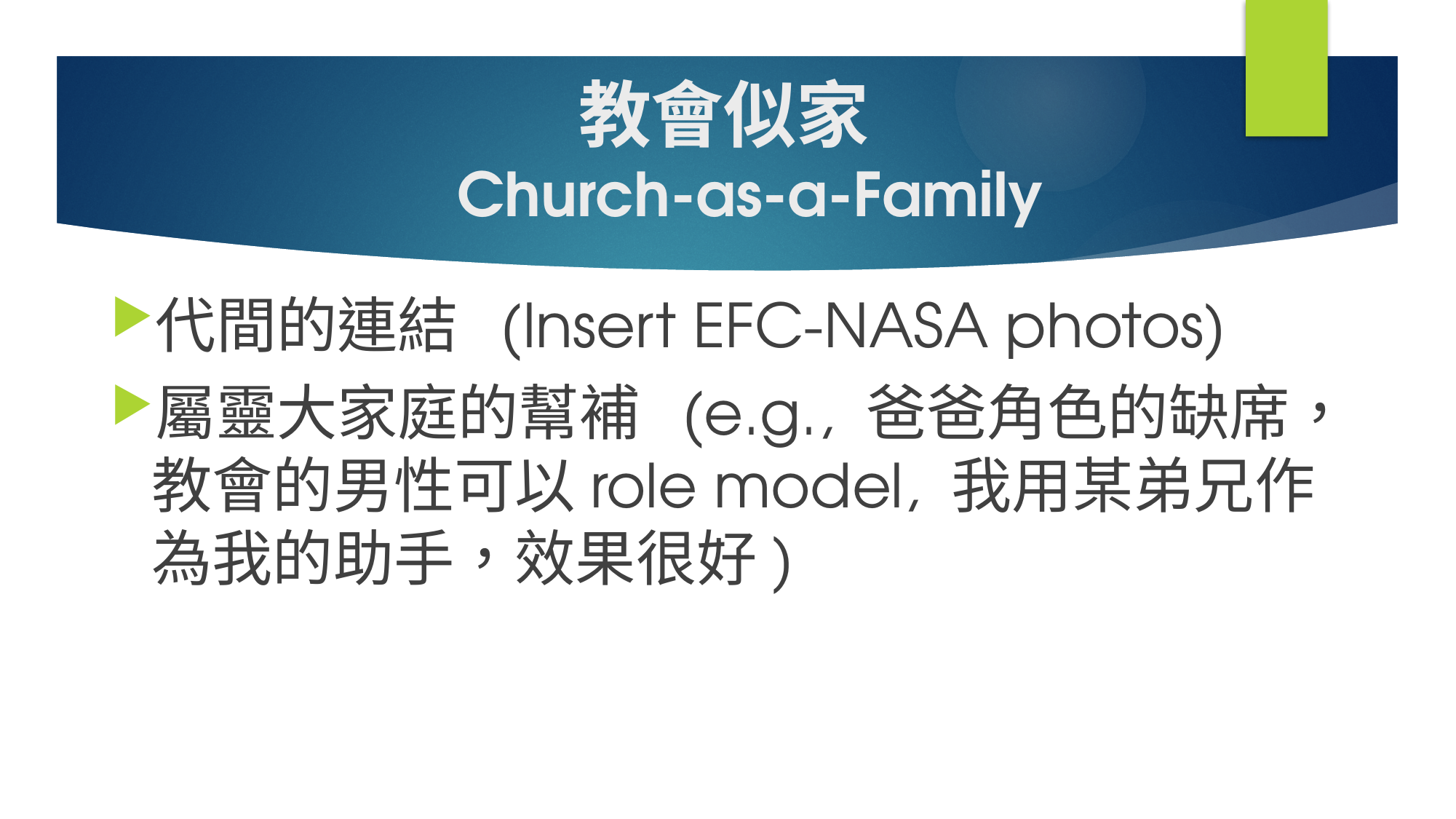

# 教會似家 Church-as-a-Family
代間的連結  (Insert EFC-NASA photos)
屬靈大家庭的幫補  (e.g., 爸爸角色的缺席，教會的男性可以role model, 我用某弟兄作為我的助手，效果很好)